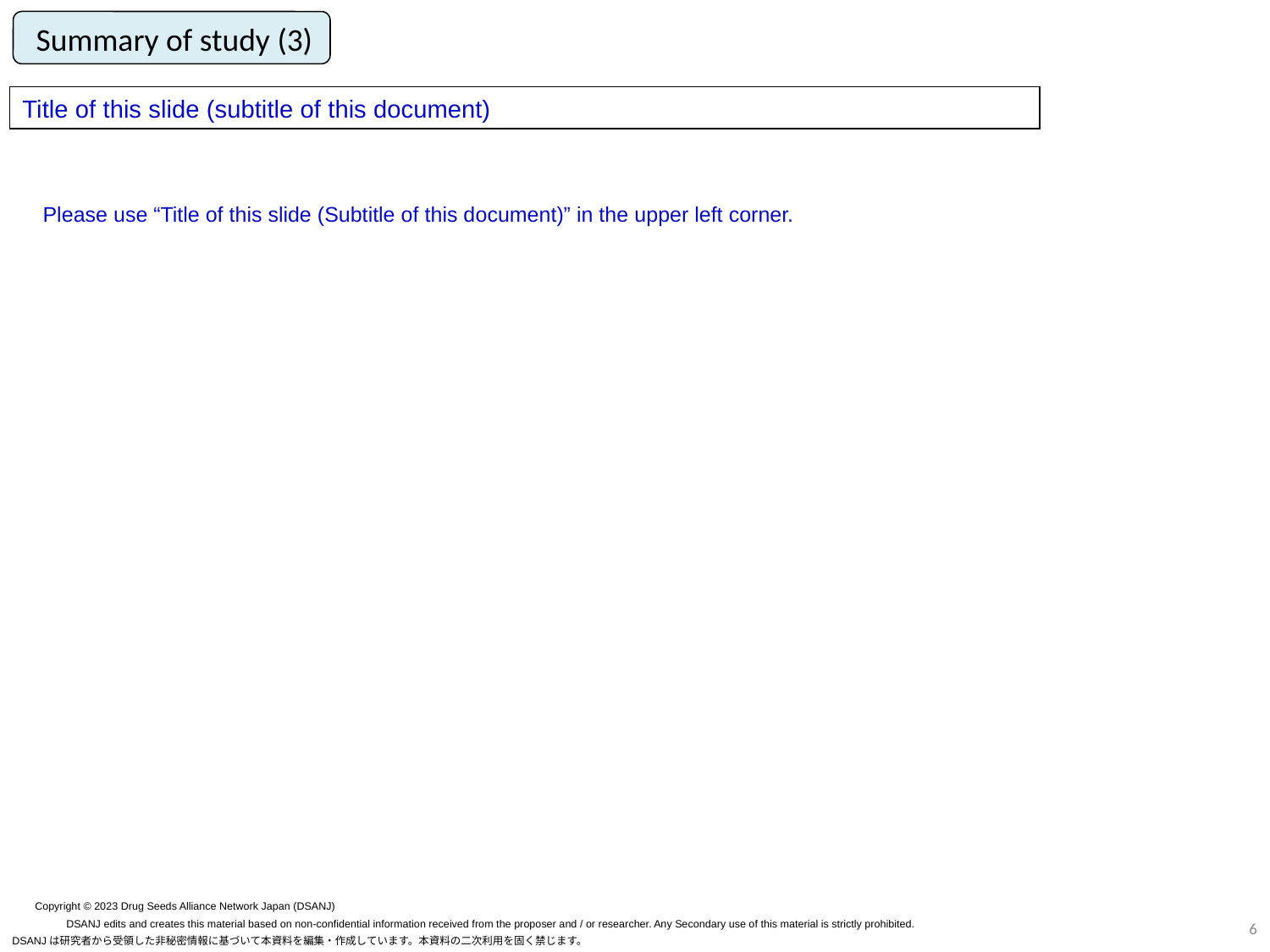

Summary of study (3)
Title of this slide (subtitle of this document)
Please use “Title of this slide (Subtitle of this document)” in the upper left corner.
Copyright © 2023 Drug Seeds Alliance Network Japan (DSANJ)
6
DSANJ edits and creates this material based on non-confidential information received from the proposer and / or researcher. Any Secondary use of this material is strictly prohibited.
DSANJは研究者から受領した非秘密情報に基づいて本資料を編集・作成しています。本資料の二次利用を固く禁じます。